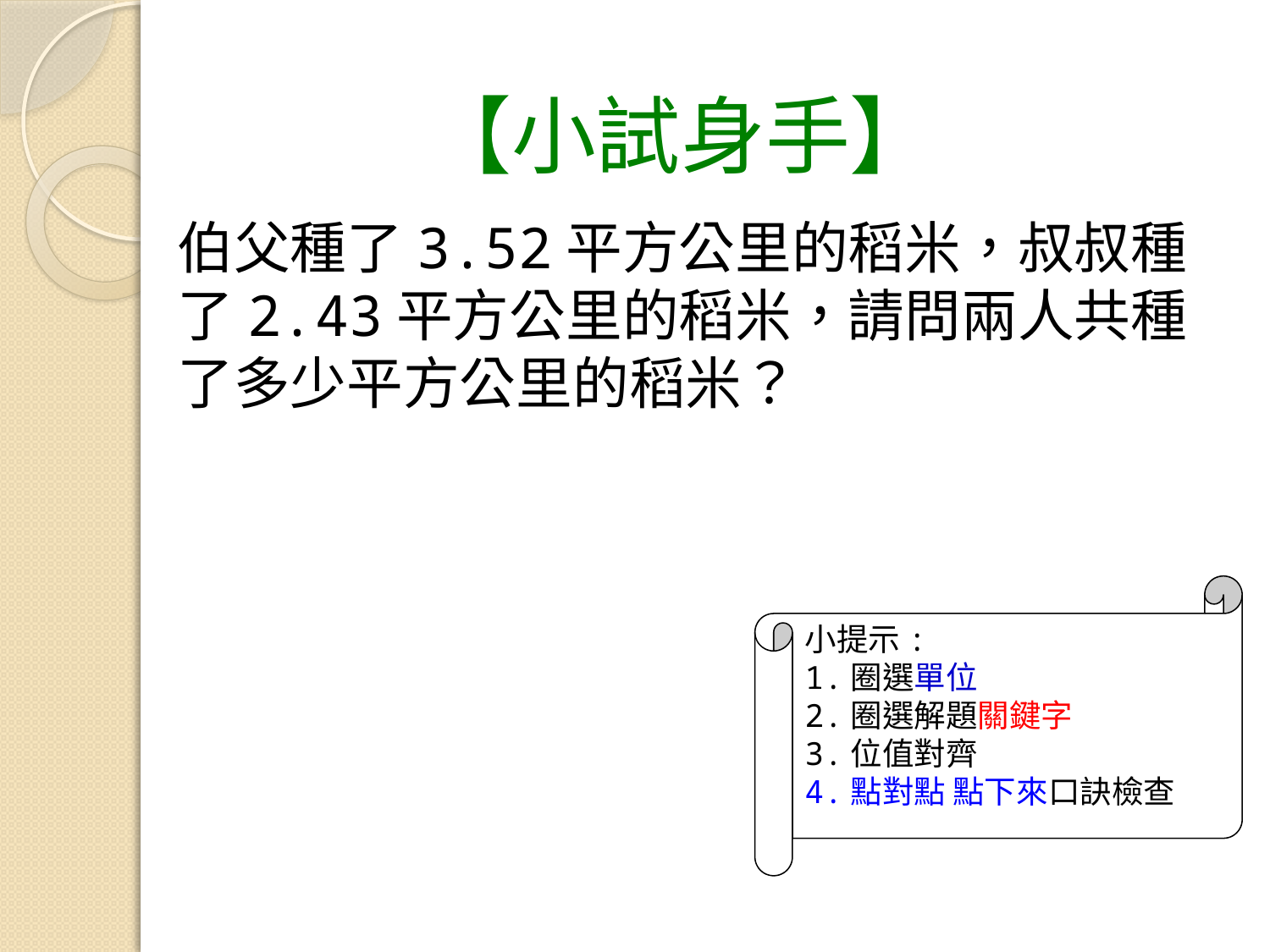

【小試身手】
伯父種了3.52平方公里的稻米，叔叔種了2.43平方公里的稻米，請問兩人共種了多少平方公里的稻米？
小提示:
1.圈選單位
2.圈選解題關鍵字
3.位值對齊
4.點對點 點下來口訣檢查